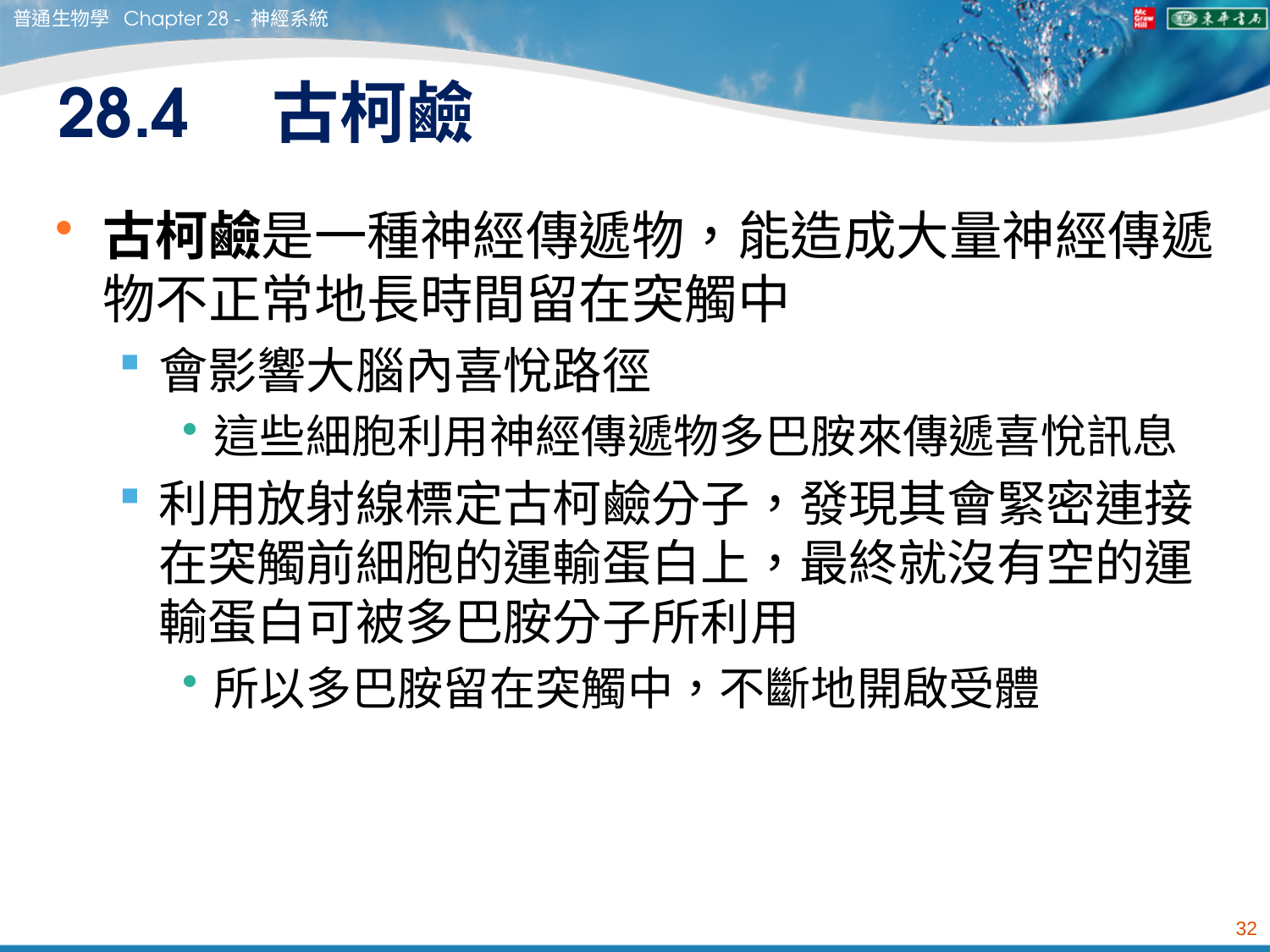

普通生物學  Chapter 28 - 神經系統
# 28.4　古柯鹼
古柯鹼是一種神經傳遞物，能造成大量神經傳遞物不正常地長時間留在突觸中
會影響大腦內喜悅路徑
這些細胞利用神經傳遞物多巴胺來傳遞喜悅訊息
利用放射線標定古柯鹼分子，發現其會緊密連接在突觸前細胞的運輸蛋白上，最終就沒有空的運輸蛋白可被多巴胺分子所利用
所以多巴胺留在突觸中，不斷地開啟受體
32